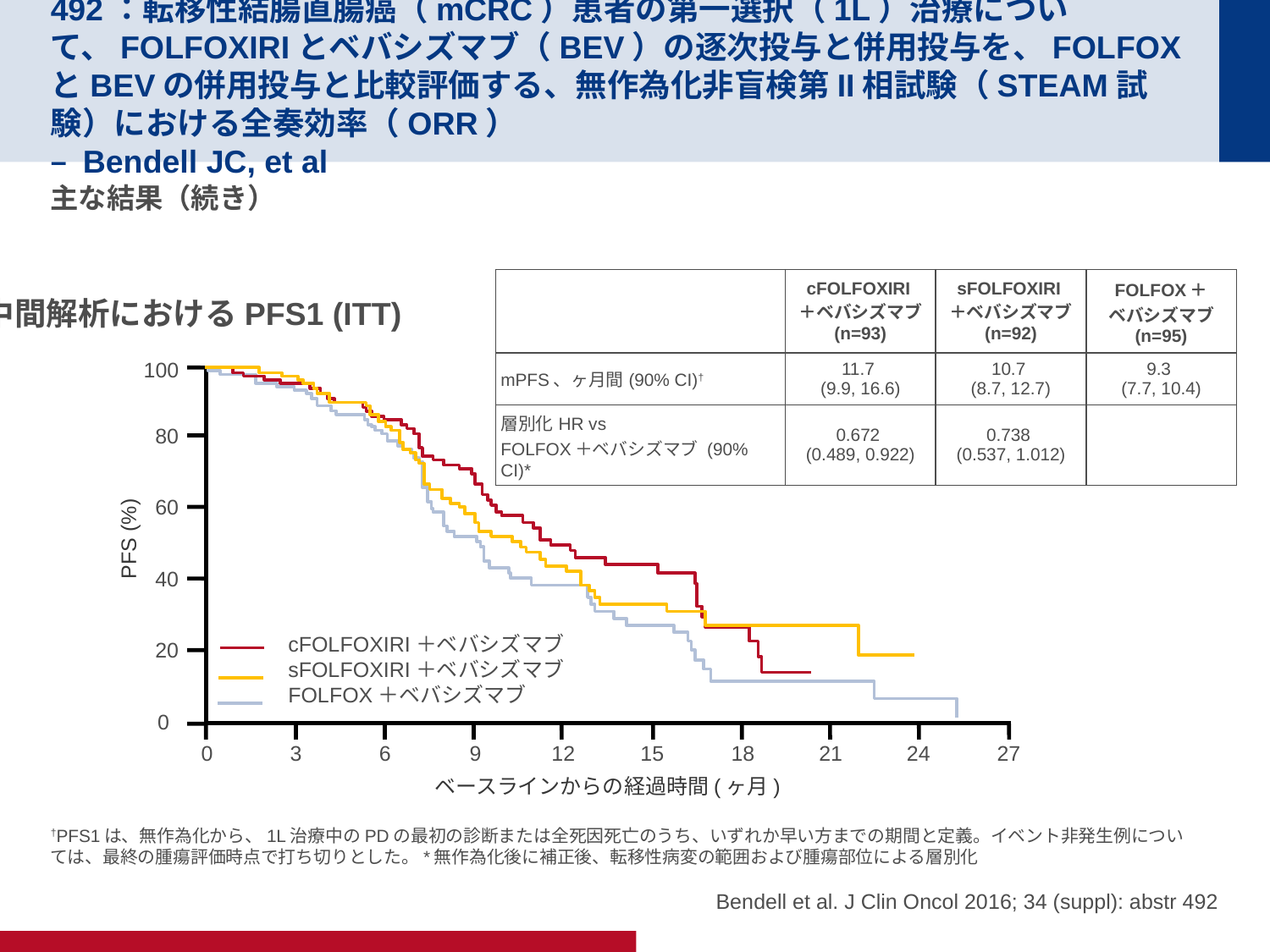

# 492：転移性結腸直腸癌（mCRC）患者の第一選択（1L）治療について、FOLFOXIRIとベバシズマブ（BEV）の逐次投与と併用投与を、FOLFOXとBEVの併用投与と比較評価する、無作為化非盲検第II相試験（STEAM試験）における全奏効率（ORR） – Bendell JC, et al
主な結果（続き）

|  | cFOLFOXIRI＋ベバシズマブ (n=93) | sFOLFOXIRI＋ベバシズマブ (n=92) | FOLFOX＋ ベバシズマブ (n=95) |
| --- | --- | --- | --- |
| mPFS、ヶ月間(90% CI)† | 11.7 (9.9, 16.6) | 10.7 (8.7, 12.7) | 9.3 (7.7, 10.4) |
| 層別化HR vs FOLFOX＋ベバシズマブ (90% CI)\* | 0.672 (0.489, 0.922) | 0.738 (0.537, 1.012) |  |
中間解析におけるPFS1 (ITT)
100

80

60

PFS (%)
40

cFOLFOXIRI＋ベバシズマブ
sFOLFOXIRI＋ベバシズマブ
FOLFOX＋ベバシズマブ
20

0

0
3
6
9
12
15
18
21
24
27
ベースラインからの経過時間(ヶ月)
†PFS1は、無作為化から、1L治療中のPDの最初の診断または全死因死亡のうち、いずれか早い方までの期間と定義。イベント非発生例については、最終の腫瘍評価時点で打ち切りとした。*無作為化後に補正後、転移性病変の範囲および腫瘍部位による層別化
Bendell et al. J Clin Oncol 2016; 34 (suppl): abstr 492